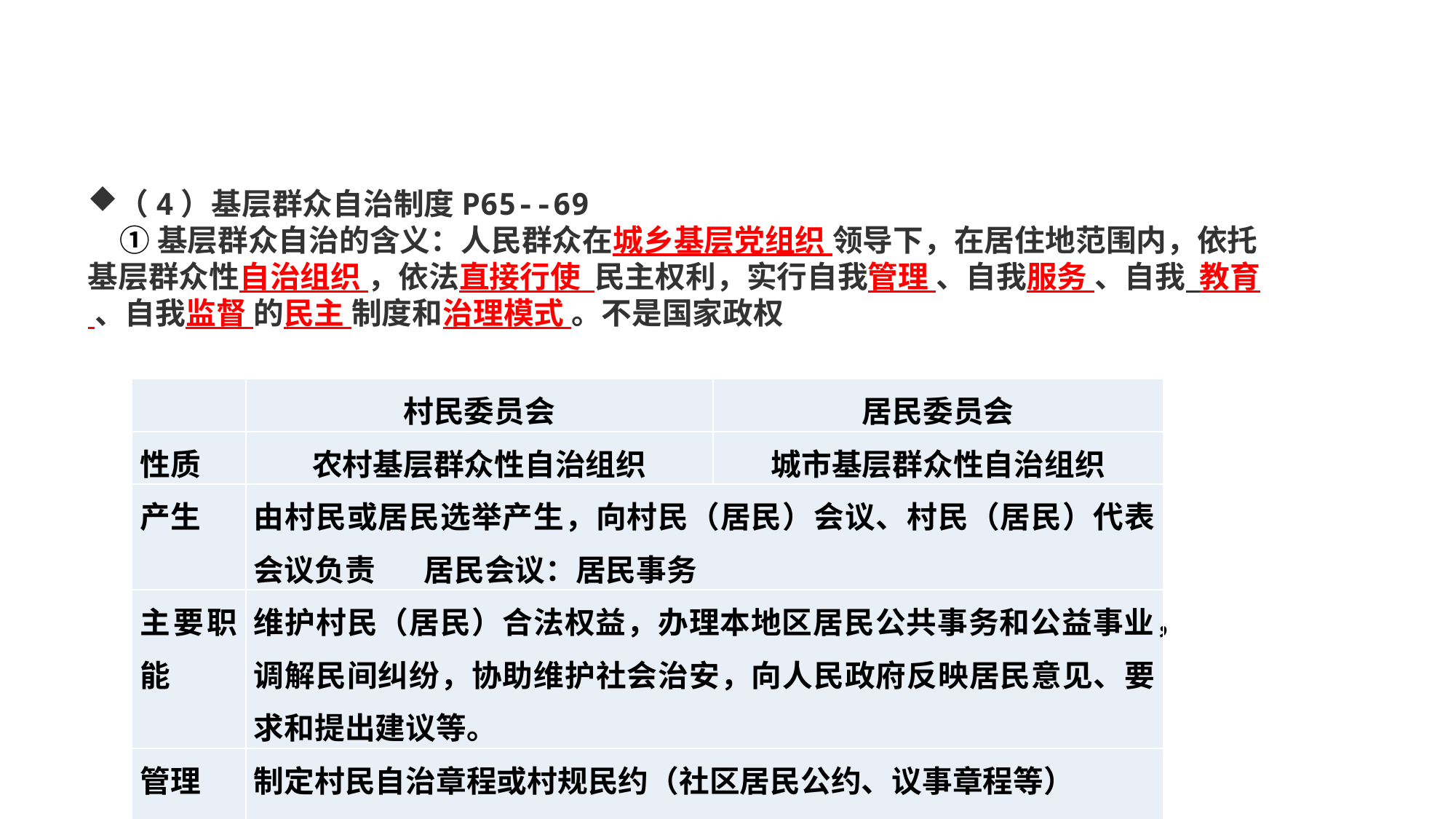

#
（4）基层群众自治制度P65--69
①基层群众自治的含义：人民群众在城乡基层党组织 领导下，在居住地范围内，依托基层群众性自治组织 ，依法直接行使  民主权利，实行自我管理 、自我服务 、自我  教育 、自我监督 的民主 制度和治理模式 。不是国家政权
|  | 村民委员会 | 居民委员会 |
| --- | --- | --- |
| 性质 | 农村基层群众性自治组织 | 城市基层群众性自治组织 |
| 产生 | 由村民或居民选举产生，向村民（居民）会议、村民（居民）代表会议负责 居民会议：居民事务 |  |
| 主要职能 | 维护村民（居民）合法权益，办理本地区居民公共事务和公益事业，调解民间纠纷，协助维护社会治安，向人民政府反映居民意见、要求和提出建议等。 |  |
| 管理 | 制定村民自治章程或村规民约（社区居民公约、议事章程等） 发扬民主，自我管理、自我教育、自我服务、自我监督等 |  |